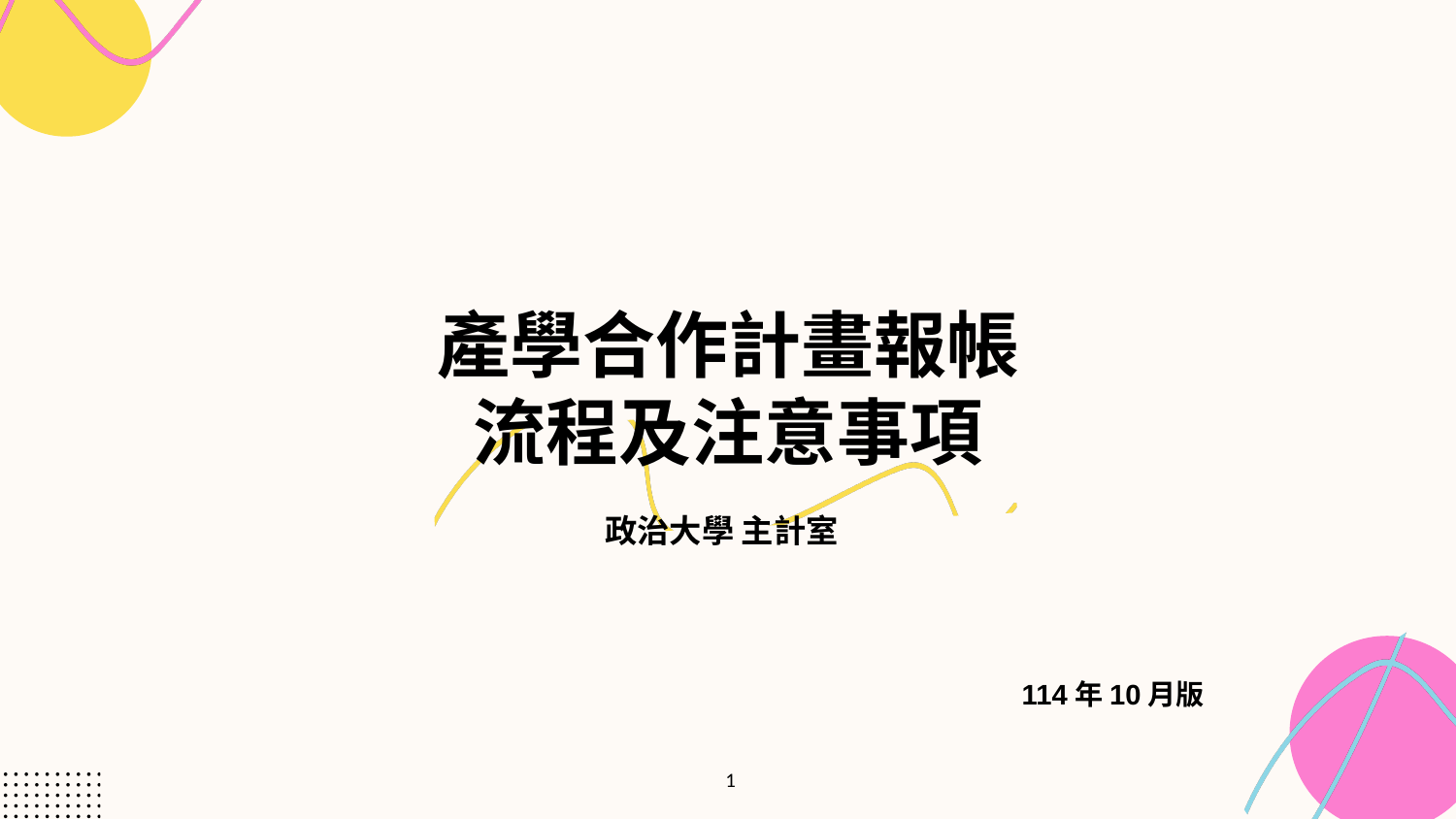

ㄒ
產學合作計畫報帳
流程及注意事項

政治大學 主計室

114年10月版
1
v